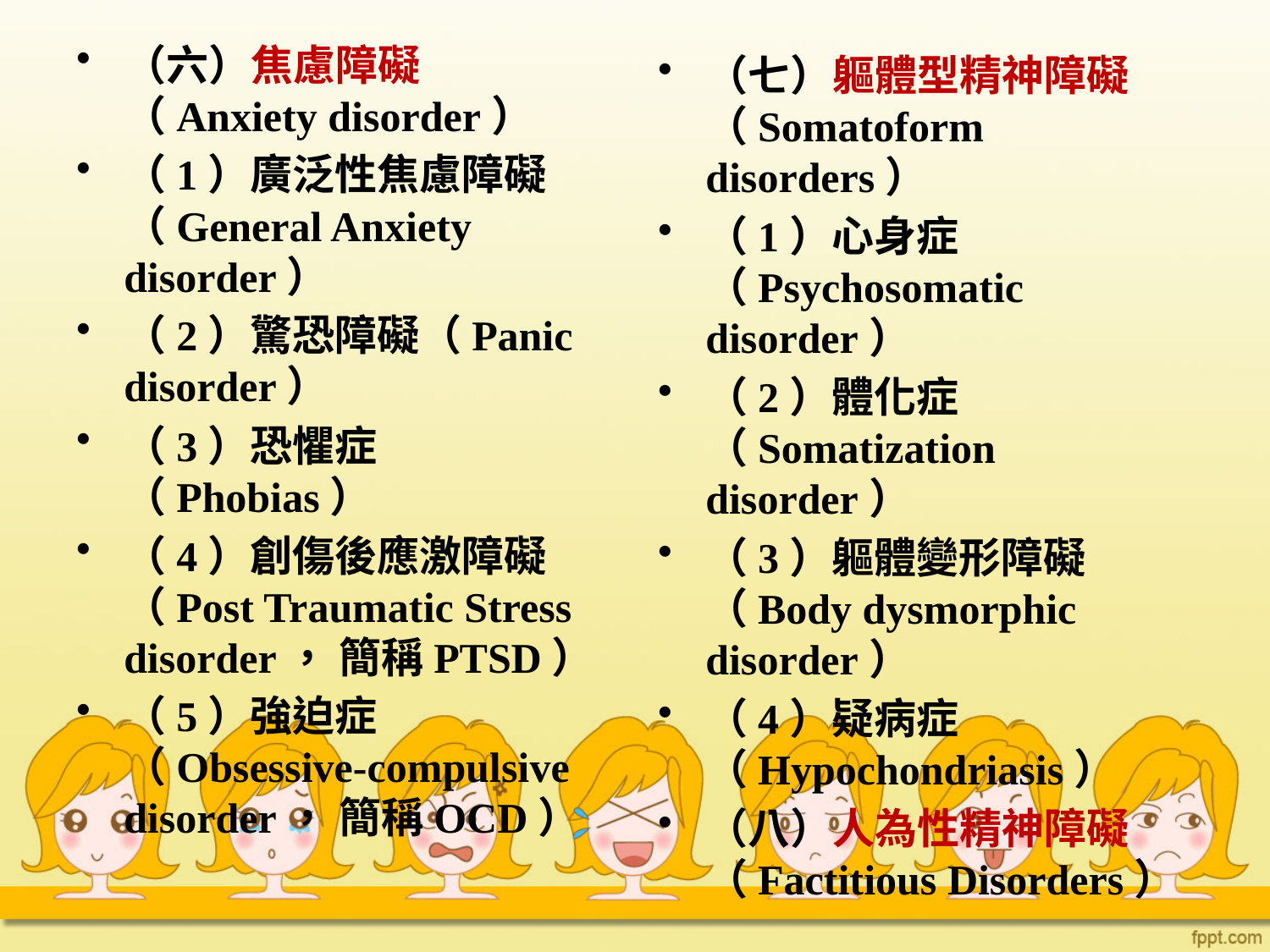

（六）焦慮障礙（Anxiety disorder）
（1）廣泛性焦慮障礙（General Anxiety disorder）
（2）驚恐障礙（Panic disorder）
（3）恐懼症（Phobias）
（4）創傷後應激障礙（Post Traumatic Stress disorder， 簡稱PTSD）
（5）強迫症（Obsessive-compulsive disorder， 簡稱OCD）

#
（七）軀體型精神障礙（Somatoform disorders）
（1）心身症（Psychosomatic disorder）
（2）體化症（Somatization disorder）
（3）軀體變形障礙（Body dysmorphic disorder）
（4）疑病症（Hypochondriasis）
（八）人為性精神障礙（Factitious Disorders）